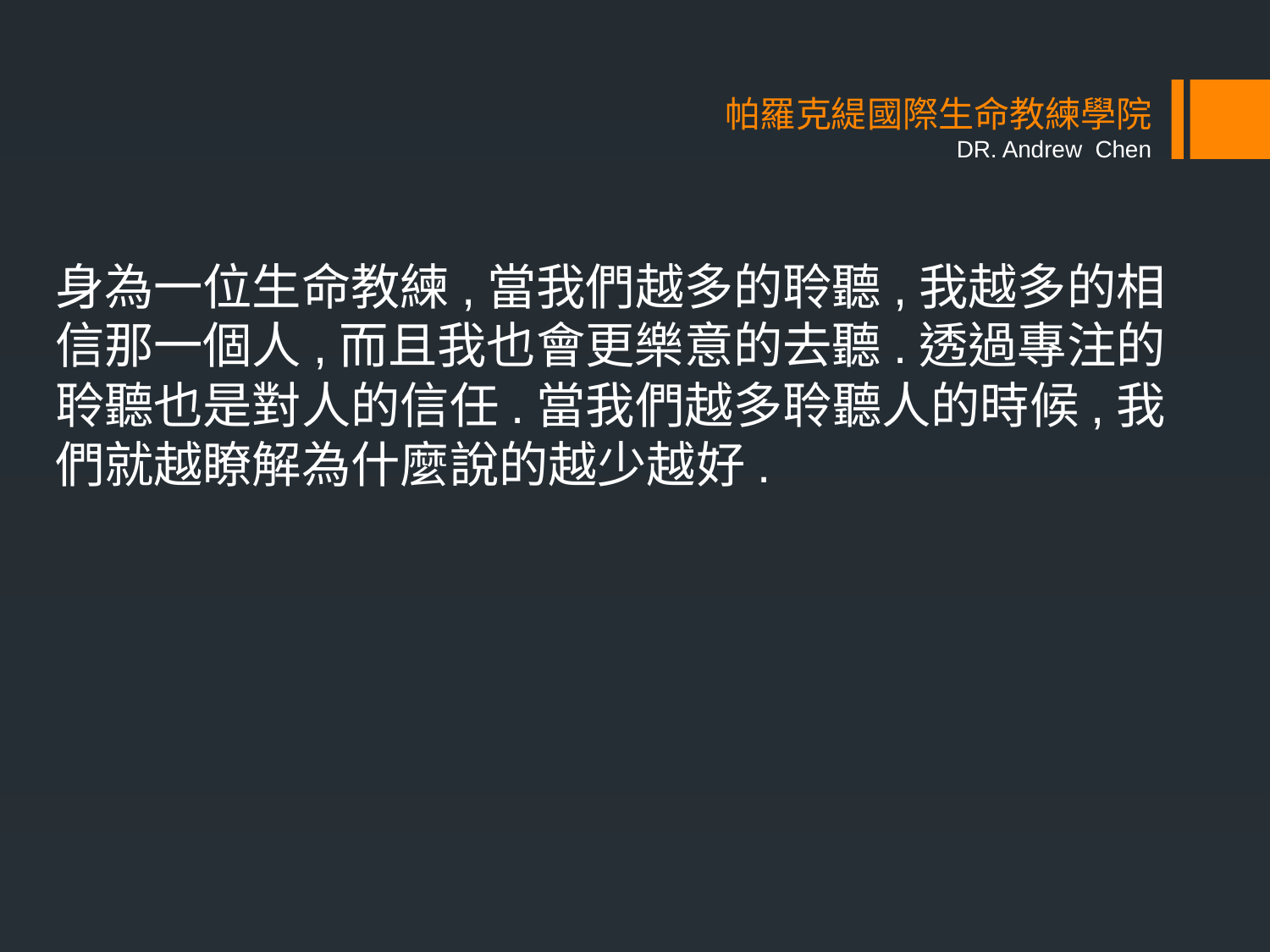

# 帕羅克緹國際生命教練學院 DR. Andrew  Chen

身為一位生命教練,當我們越多的聆聽,我越多的相信那一個人,而且我也會更樂意的去聽.透過專注的聆聽也是對人的信任.當我們越多聆聽人的時候,我們就越瞭解為什麼說的越少越好.